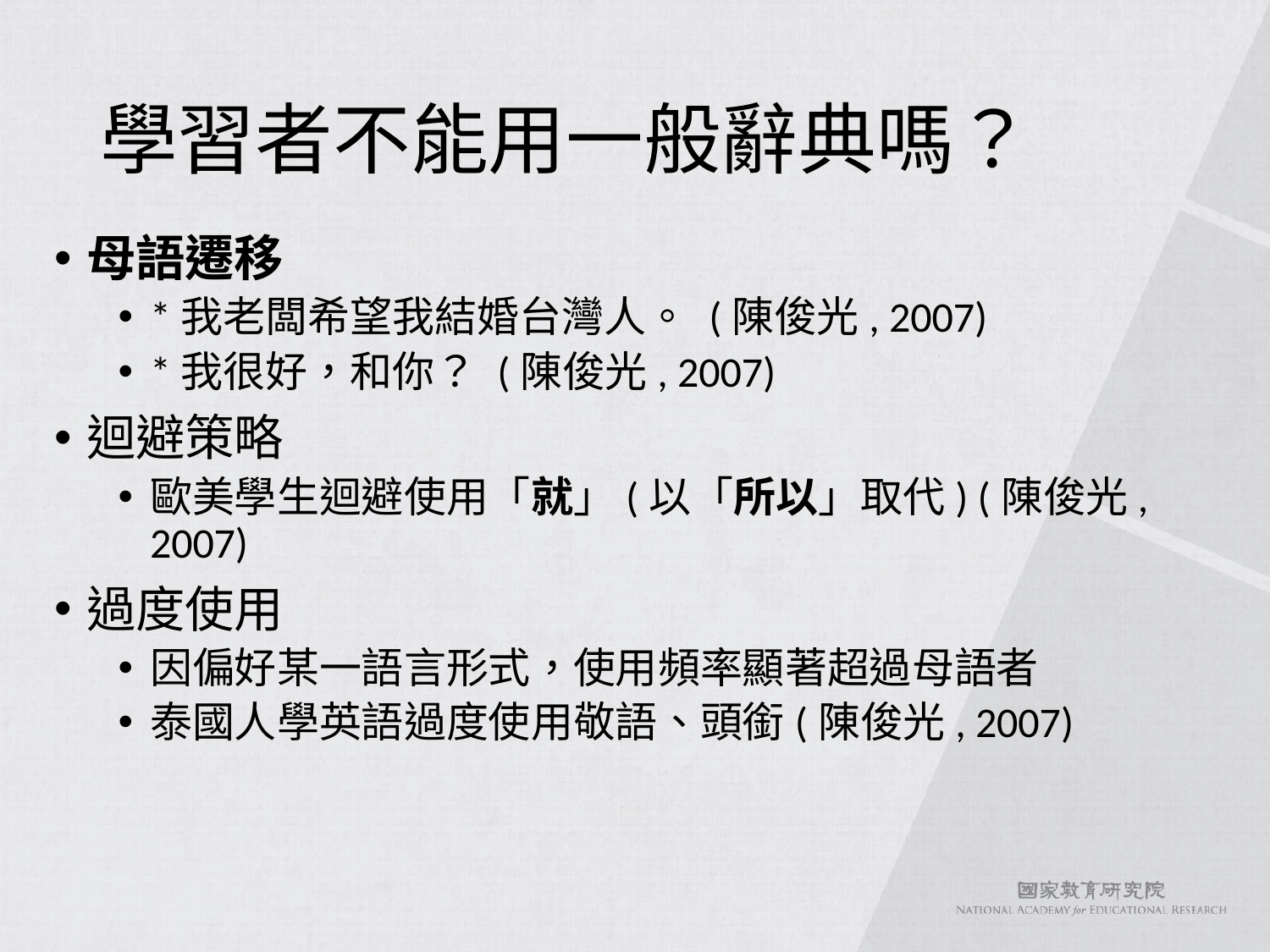

# 學習者不能用一般辭典嗎？
母語遷移
*我老闆希望我結婚台灣人。 (陳俊光, 2007)
*我很好，和你？ (陳俊光, 2007)
迴避策略
歐美學生迴避使用「就」(以「所以」取代) (陳俊光, 2007)
過度使用
因偏好某一語言形式，使用頻率顯著超過母語者
泰國人學英語過度使用敬語、頭銜(陳俊光, 2007)